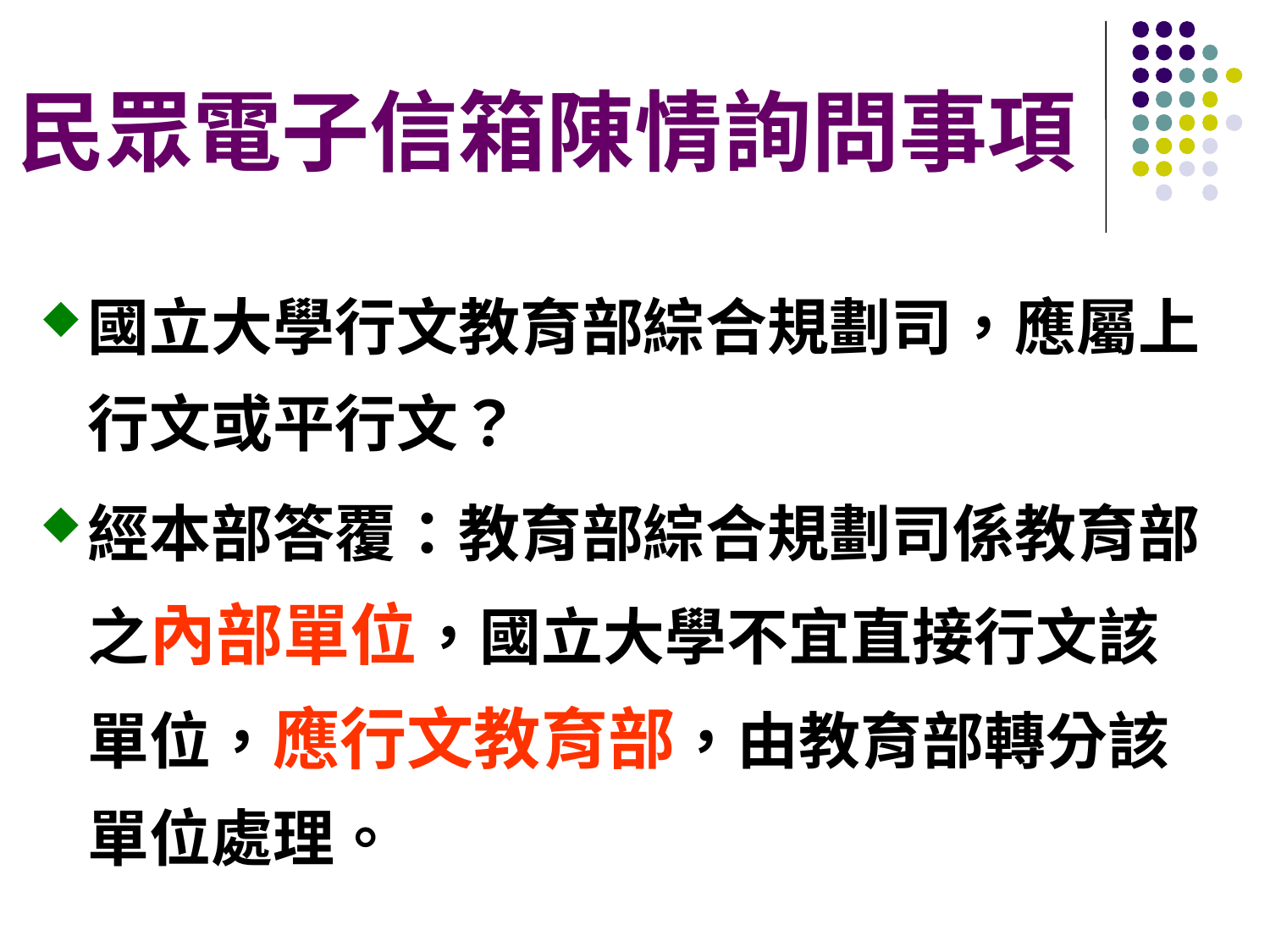

民眾電子信箱陳情詢問事項
國立大學行文教育部綜合規劃司，應屬上行文或平行文？
經本部答覆：教育部綜合規劃司係教育部之內部單位，國立大學不宜直接行文該單位，應行文教育部，由教育部轉分該單位處理。